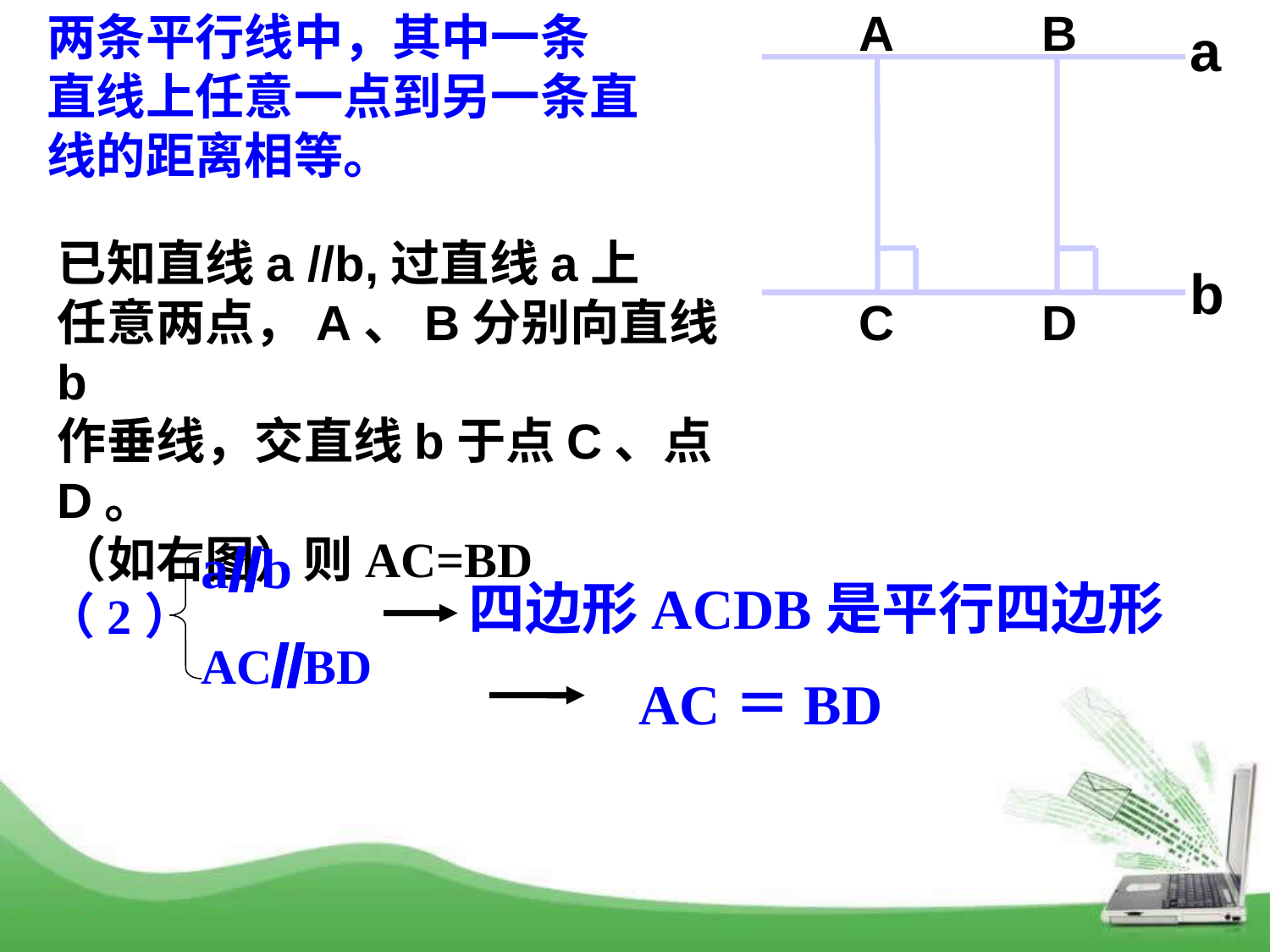

两条平行线中，其中一条
直线上任意一点到另一条直线的距离相等。
A
B
a

b
C
D
已知直线a //b,过直线a上
任意两点，A、B分别向直线b
作垂线，交直线b于点C、点D。
（如右图）则AC=BD
a//b
AC//BD
四边形ACDB是平行四边形
            AC＝BD

（2）